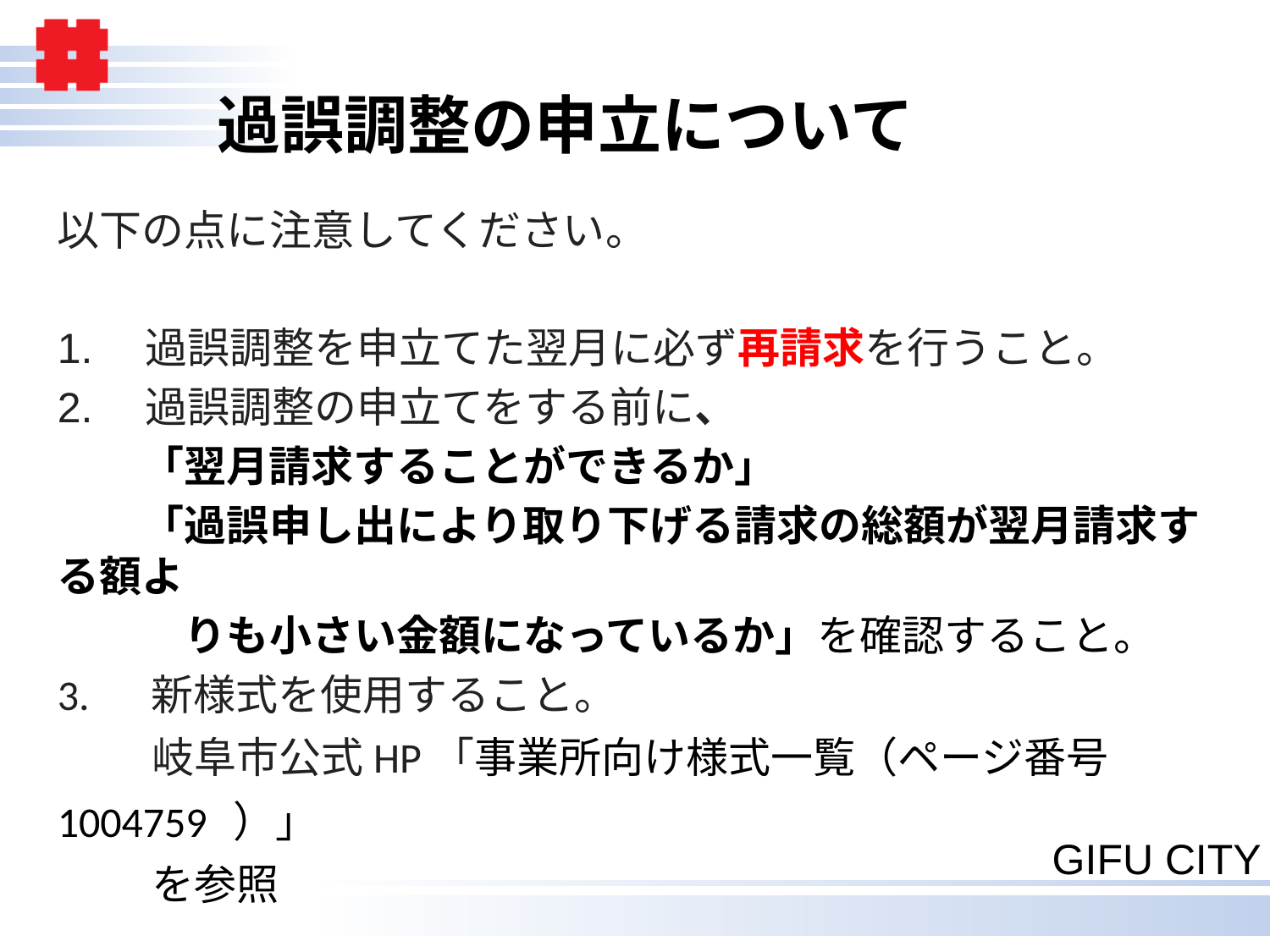

# 過誤調整の申立について
以下の点に注意してください。

1.　過誤調整を申立てた翌月に必ず再請求を行うこと。
2.　過誤調整の申立てをする前に、
　　「翌月請求することができるか」
　　「過誤申し出により取り下げる請求の総額が翌月請求する額よ
　　　りも小さい金額になっているか」を確認すること。
3.　 新様式を使用すること。
　　 岐阜市公式HP「事業所向け様式一覧（ページ番号1004759 ）」
　　 を参照